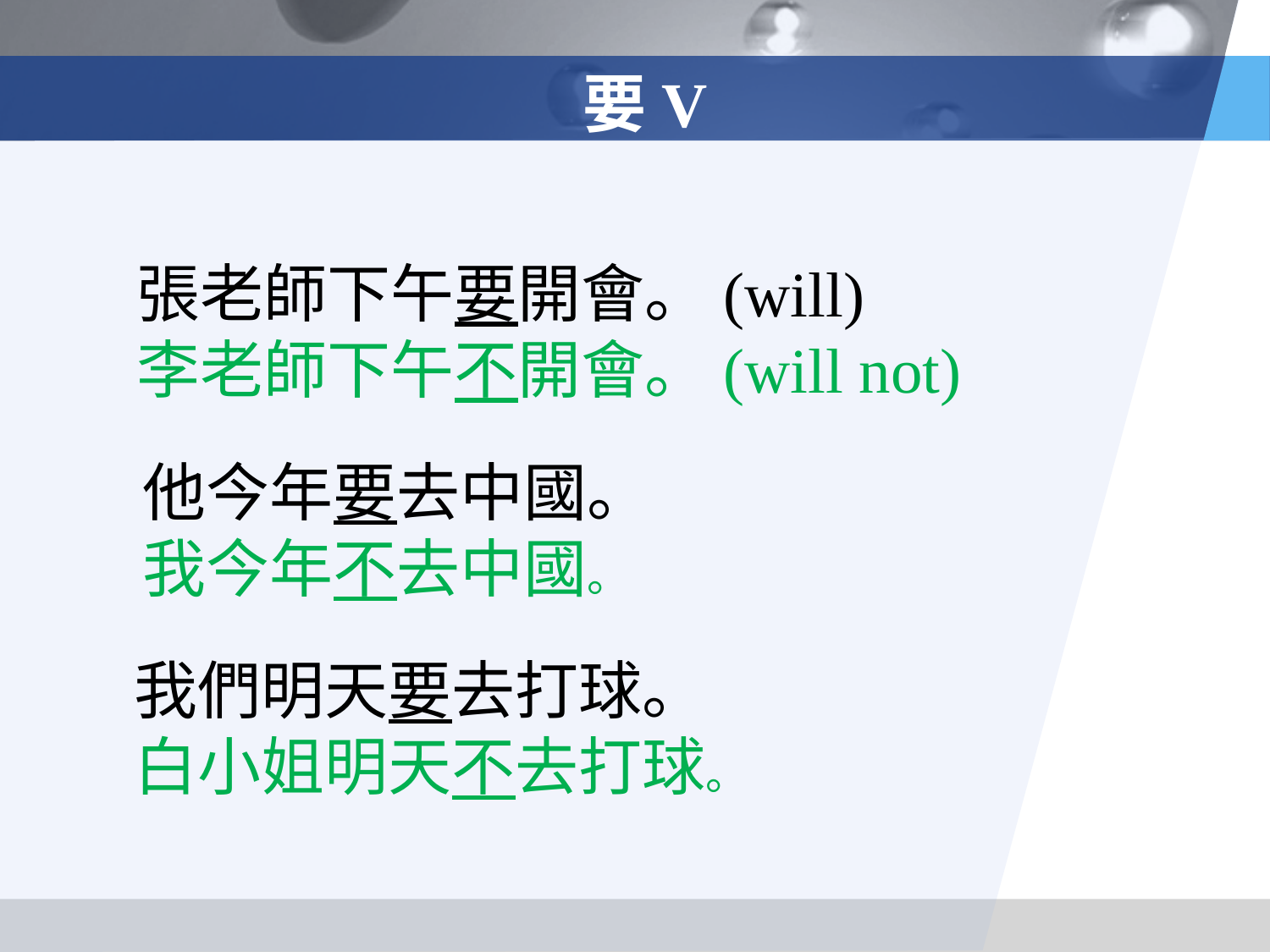

要V
張老師下午要開會。(will)
李老師下午不開會。(will not)
他今年要去中國。
我今年不去中國。
我們明天要去打球。
白小姐明天不去打球。